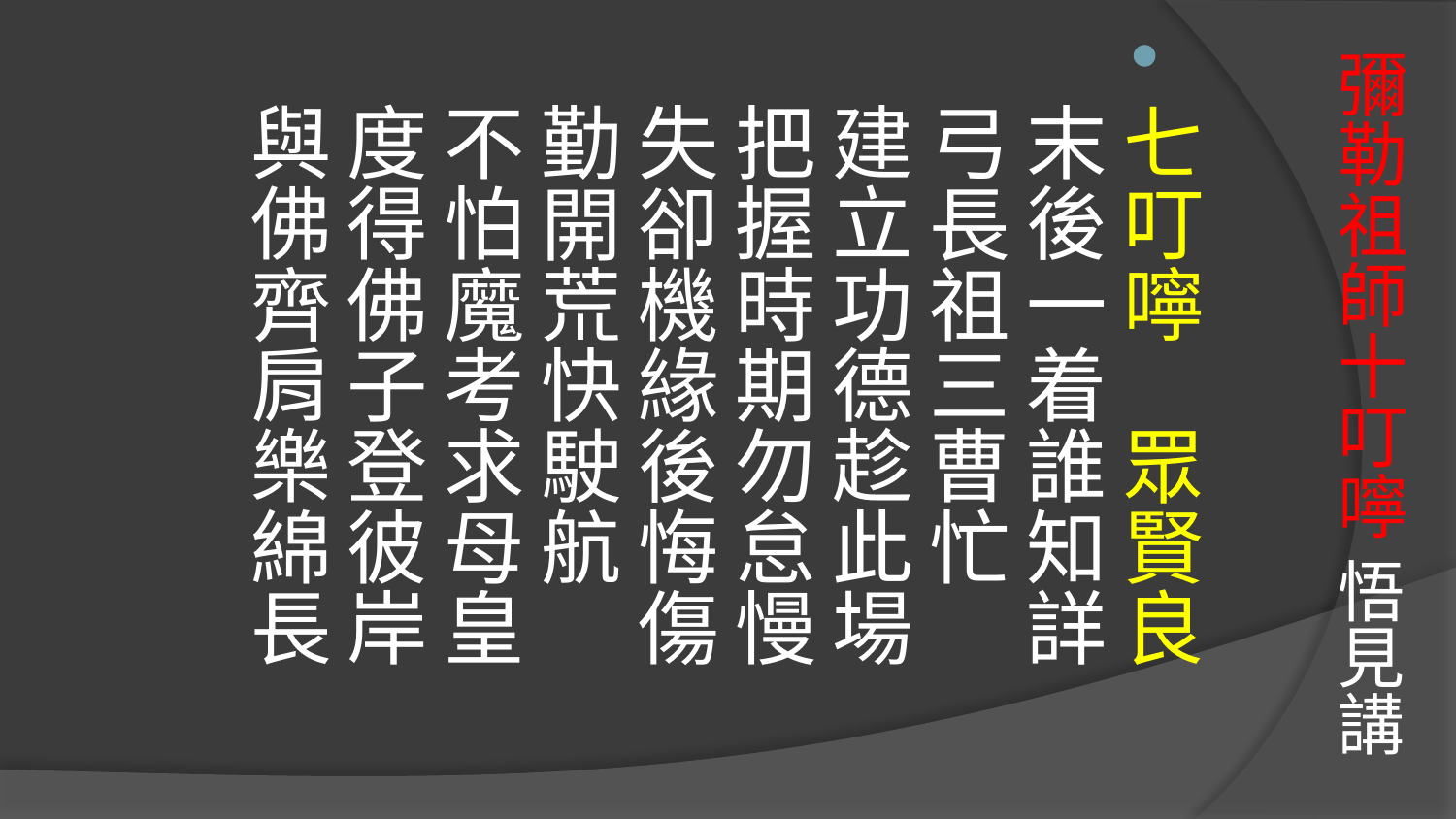

# 彌勒祖師十叮嚀 悟見講
七叮嚀　眾賢良　
末後一着誰知詳　
弓長祖三曹忙　
建立功德趁此場 
把握時期勿怠慢　
失卻機緣後悔傷　
勤開荒快駛航　
不怕魔考求母皇 
度得佛子登彼岸　
與佛齊肩樂綿長